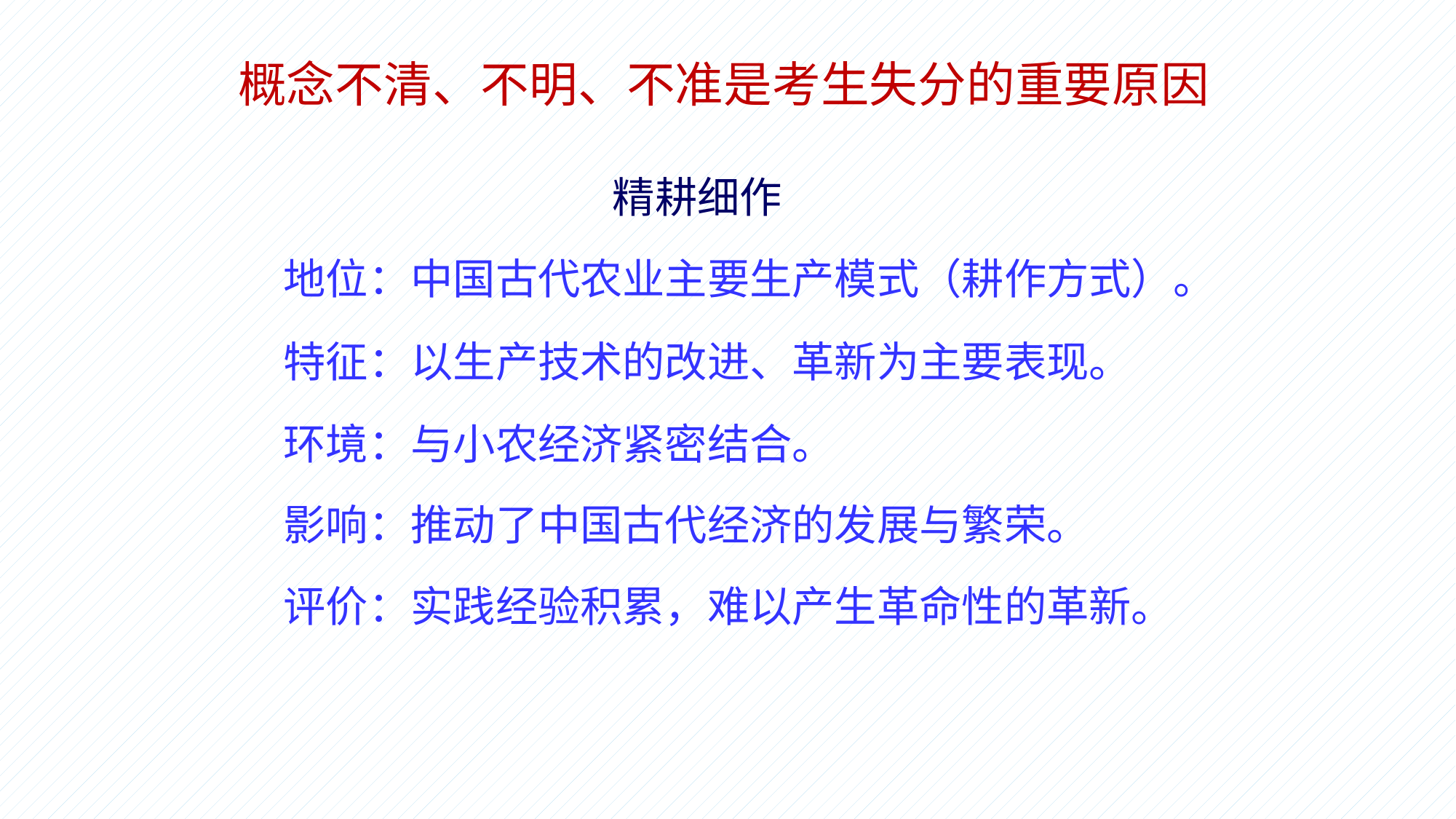

概念不清、不明、不准是考生失分的重要原因
 精耕细作
地位：中国古代农业主要生产模式（耕作方式）。
特征：以生产技术的改进、革新为主要表现。
环境：与小农经济紧密结合。
影响：推动了中国古代经济的发展与繁荣。
评价：实践经验积累，难以产生革命性的革新。